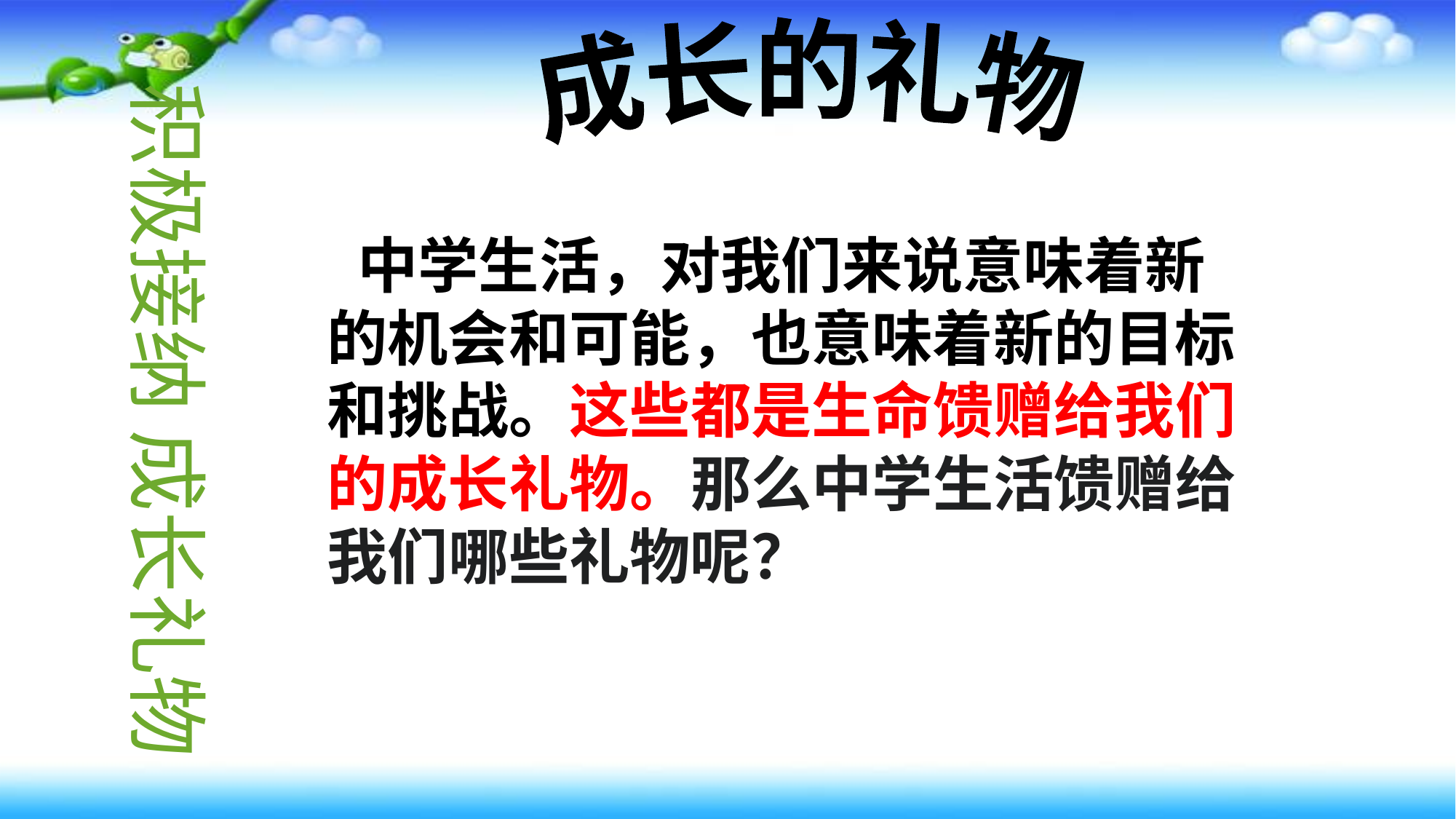

成长的礼物
积极接纳 成长礼物

     中学生活，对我们来说意味着新的机会和可能，也意味着新的目标和挑战。这些都是生命馈赠给我们的成长礼物。那么中学生活馈赠给我们哪些礼物呢？